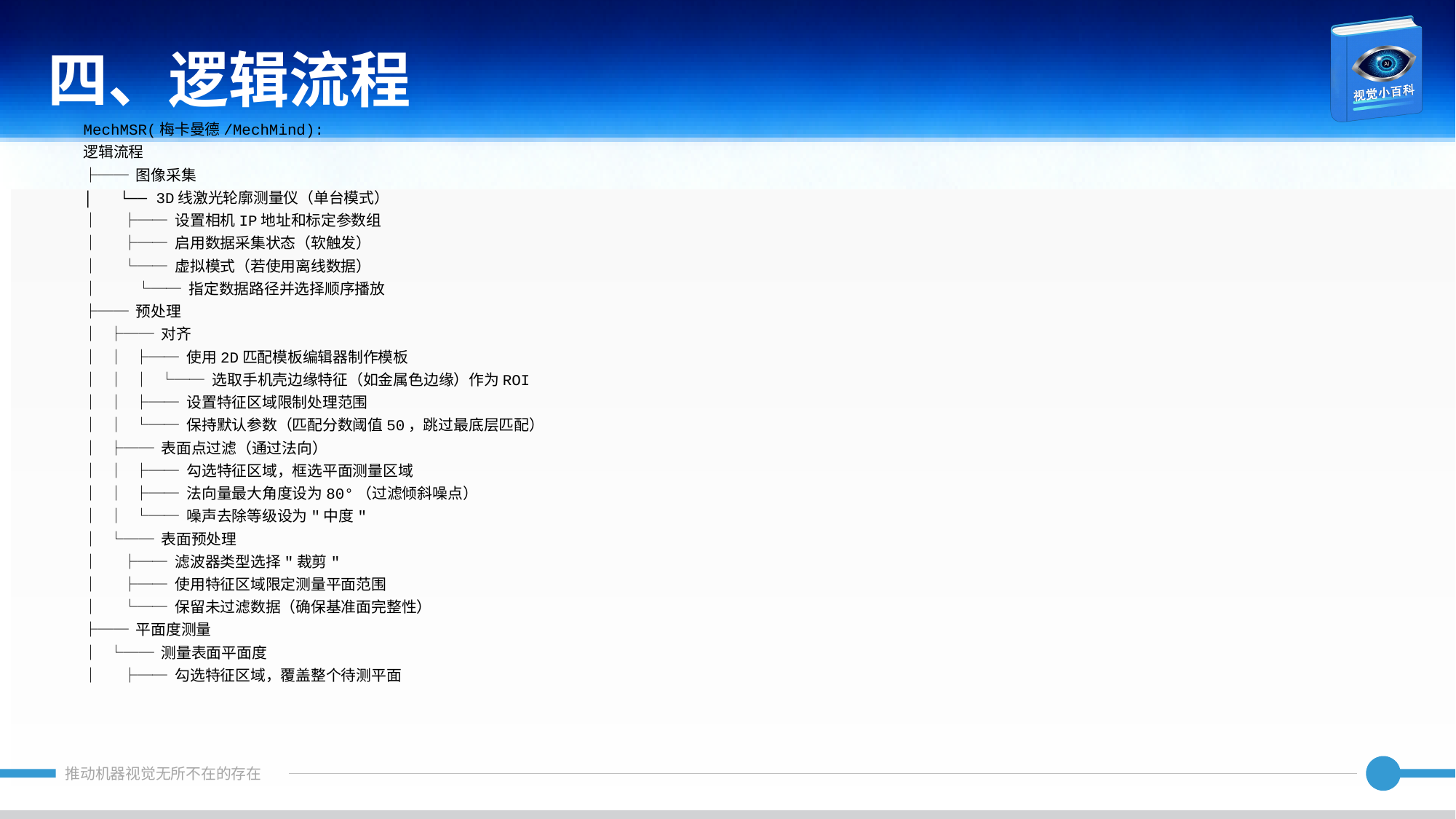

四、逻辑流程

MechMSR(梅卡曼德/MechMind):
逻辑流程
├── 图像采集
│   └── 3D线激光轮廓测量仪（单台模式）
│       ├── 设置相机IP地址和标定参数组
│       ├── 启用数据采集状态（软触发）
│       └── 虚拟模式（若使用离线数据）
│           └── 指定数据路径并选择顺序播放
├── 预处理
│   ├── 对齐
│   │   ├── 使用2D匹配模板编辑器制作模板
│   │   │   └── 选取手机壳边缘特征（如金属色边缘）作为ROI
│   │   ├── 设置特征区域限制处理范围
│   │   └── 保持默认参数（匹配分数阈值50，跳过最底层匹配）
│   ├── 表面点过滤（通过法向）
│   │   ├── 勾选特征区域，框选平面测量区域
│   │   ├── 法向量最大角度设为80°（过滤倾斜噪点）
│   │   └── 噪声去除等级设为"中度"
│   └── 表面预处理
│       ├── 滤波器类型选择"裁剪"
│       ├── 使用特征区域限定测量平面范围
│       └── 保留未过滤数据（确保基准面完整性）
├── 平面度测量
│   └── 测量表面平面度
│       ├── 勾选特征区域，覆盖整个待测平面
8